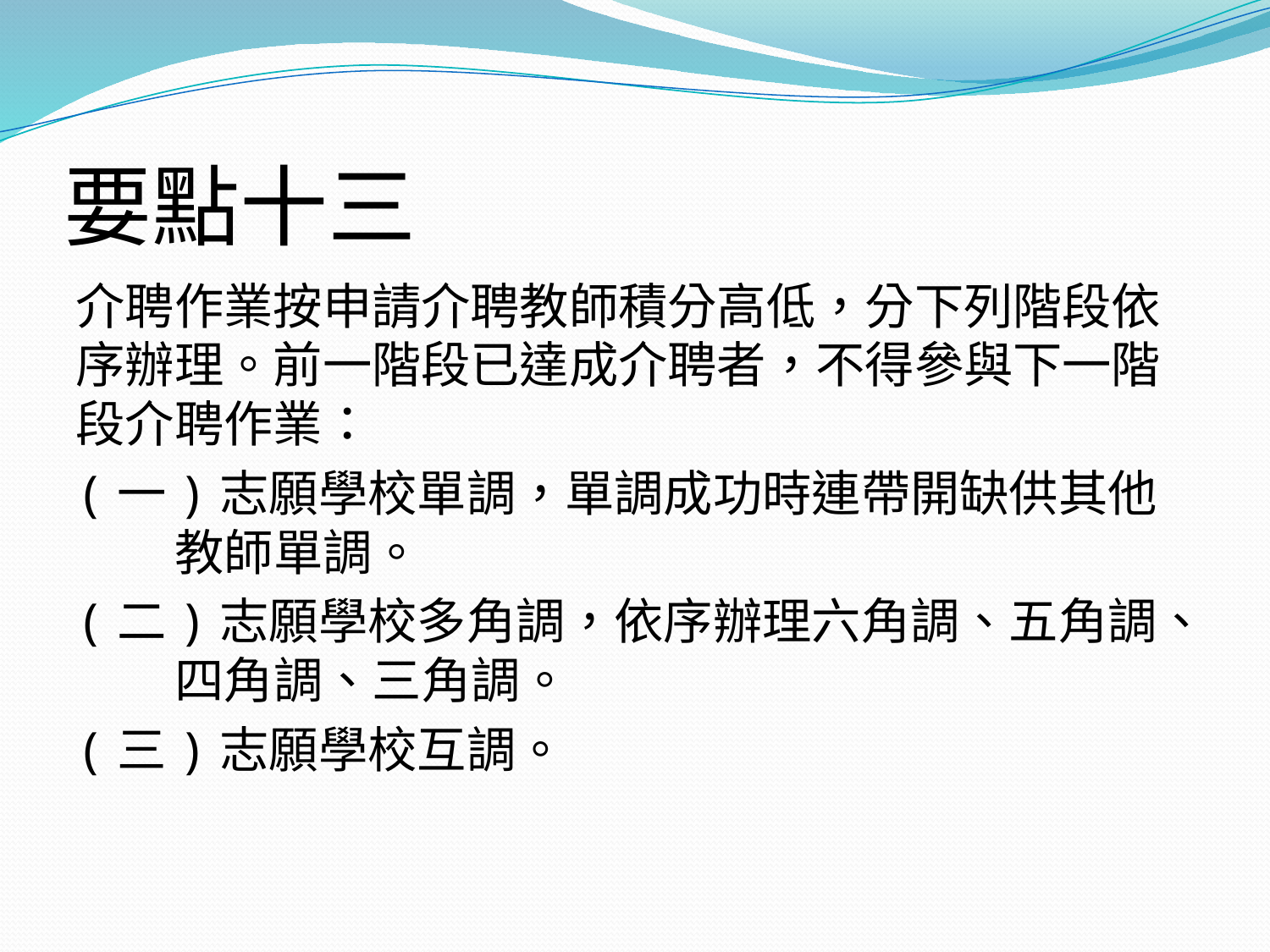

# 要點十三
介聘作業按申請介聘教師積分高低，分下列階段依序辦理。前一階段已達成介聘者，不得參與下一階段介聘作業：
(一)志願學校單調，單調成功時連帶開缺供其他教師單調。
(二)志願學校多角調，依序辦理六角調、五角調、四角調、三角調。
(三)志願學校互調。